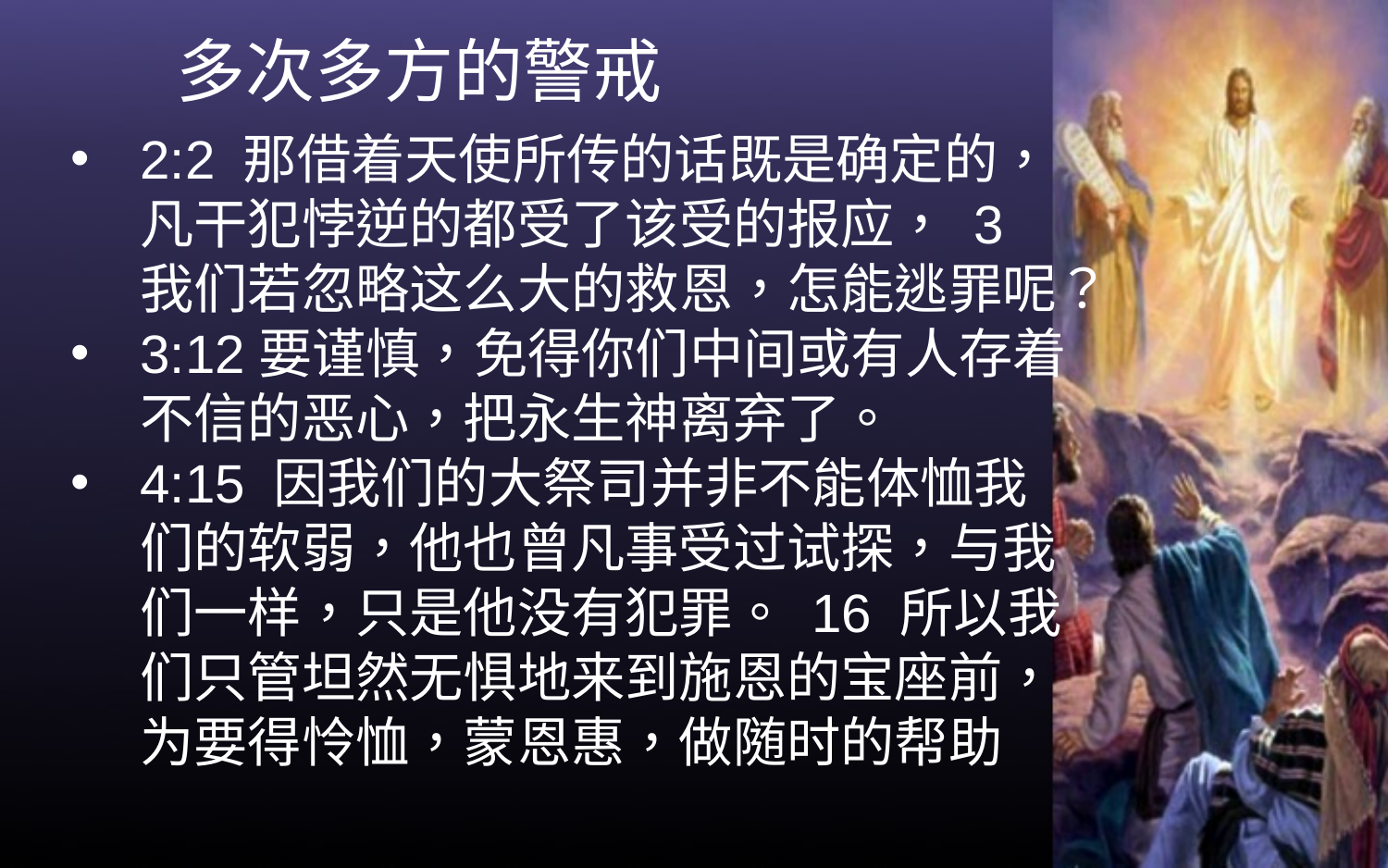

多次多方的警戒
2:2 那借着天使所传的话既是确定的，凡干犯悖逆的都受了该受的报应， 3 我们若忽略这么大的救恩，怎能逃罪呢？
3:12要谨慎，免得你们中间或有人存着不信的恶心，把永生神离弃了。
4:15 因我们的大祭司并非不能体恤我们的软弱，他也曾凡事受过试探，与我们一样，只是他没有犯罪。 16 所以我们只管坦然无惧地来到施恩的宝座前，为要得怜恤，蒙恩惠，做随时的帮助